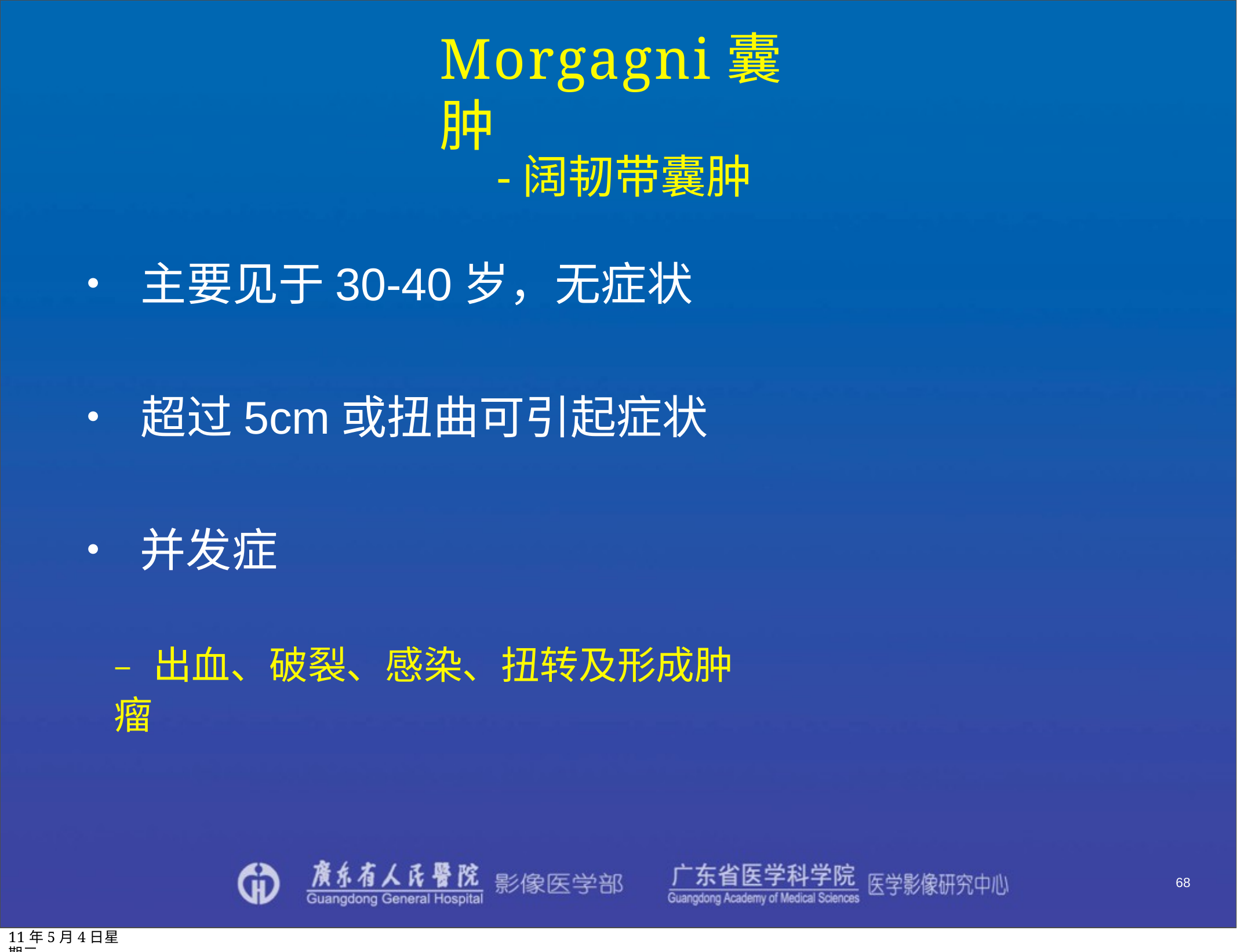

# Morgagni囊肿
-阔韧带囊肿

• 主要见于30-40岁，无症状

• 超过5cm或扭曲可引起症状

• 并发症

– 出血、破裂、感染、扭转及形成肿瘤
68
11年5月4日星期三